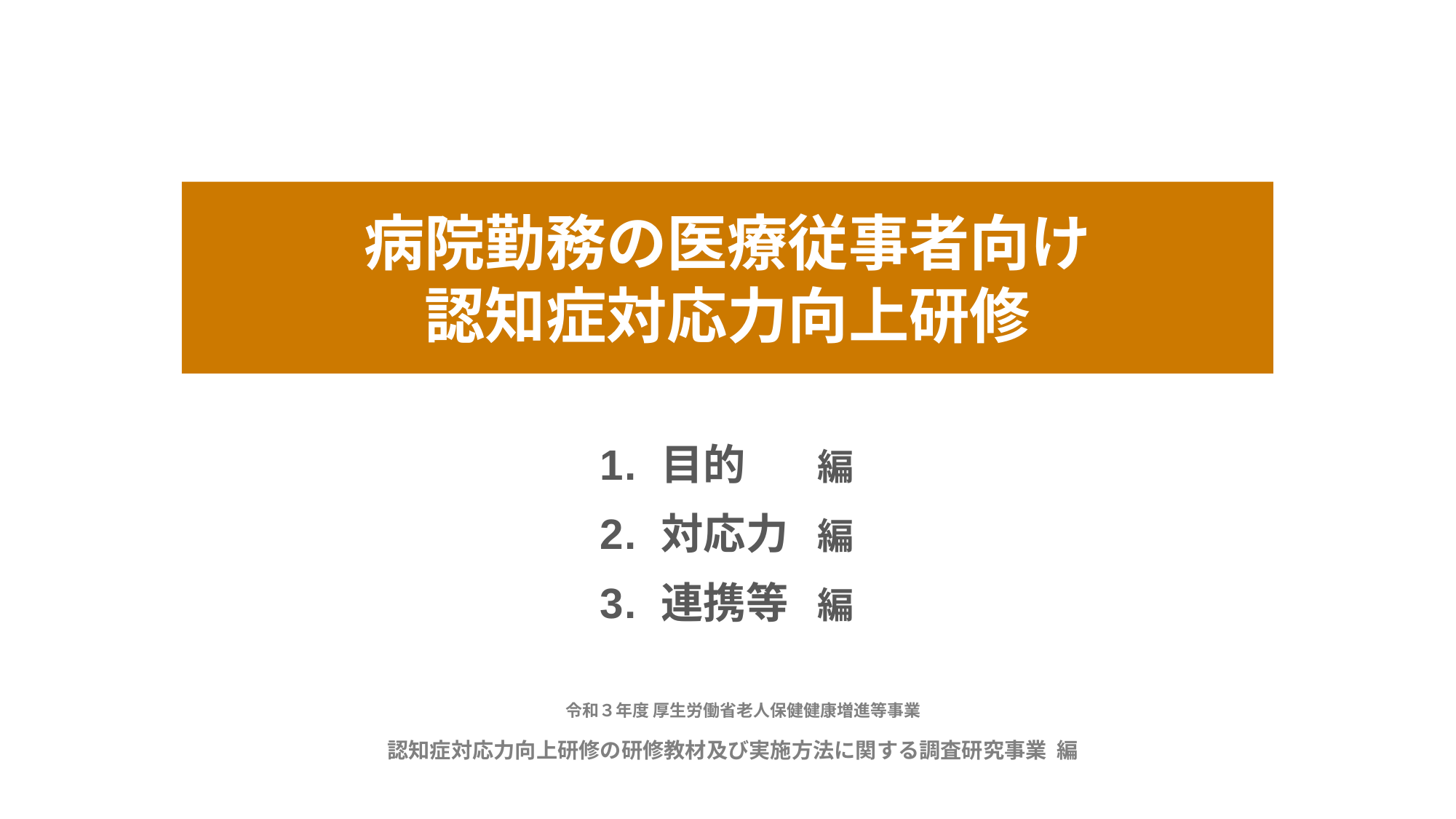

病院勤務の医療従事者向け
認知症対応力向上研修
目的   　編
対応力   編
連携等   編
令和３年度 厚生労働省老人保健健康増進等事業
認知症対応力向上研修の研修教材及び実施方法に関する調査研究事業  編